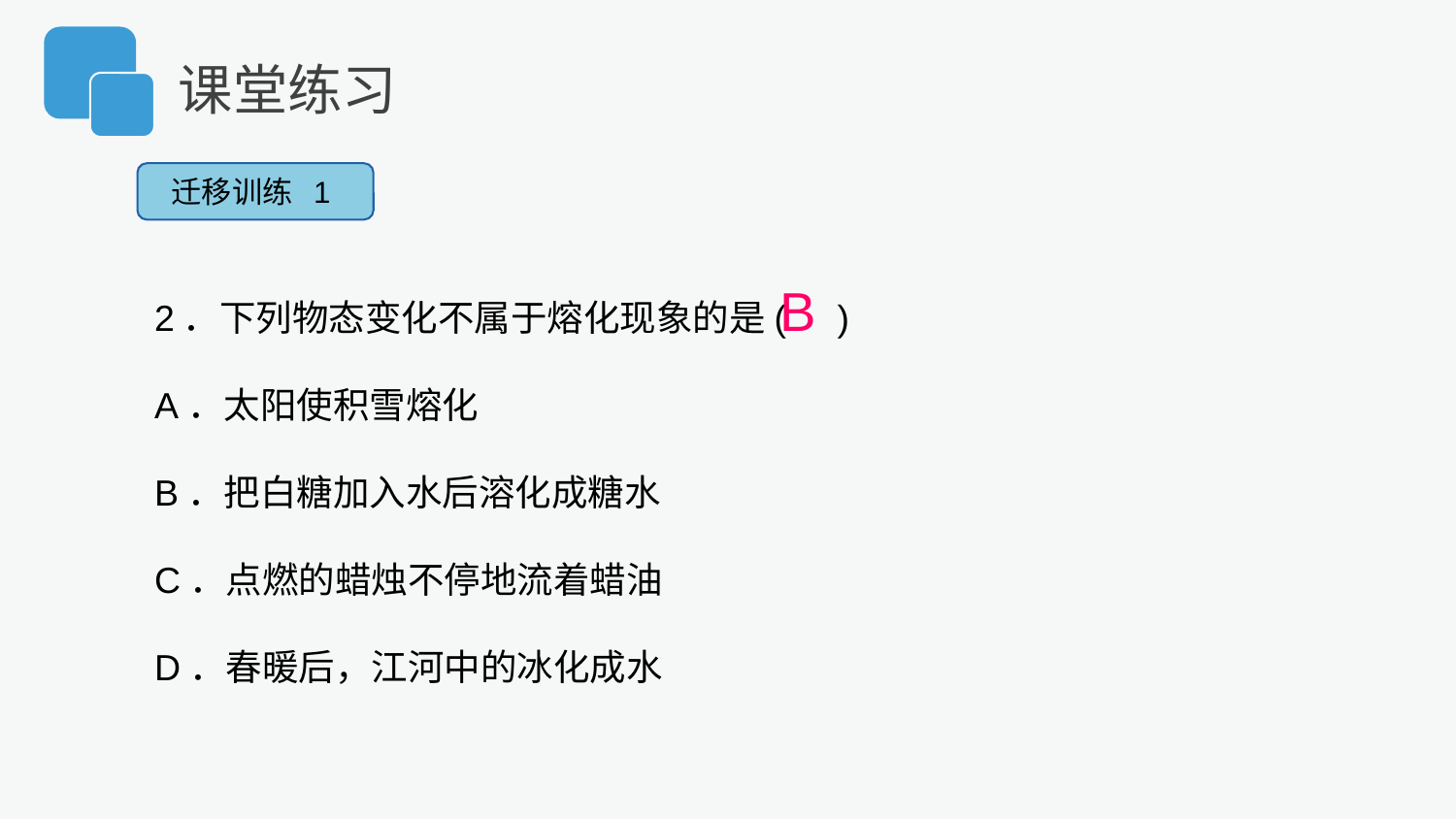

课堂练习
迁移训练  1
2．下列物态变化不属于熔化现象的是(     )
A．太阳使积雪熔化
B．把白糖加入水后溶化成糖水
C．点燃的蜡烛不停地流着蜡油
D．春暖后，江河中的冰化成水
B